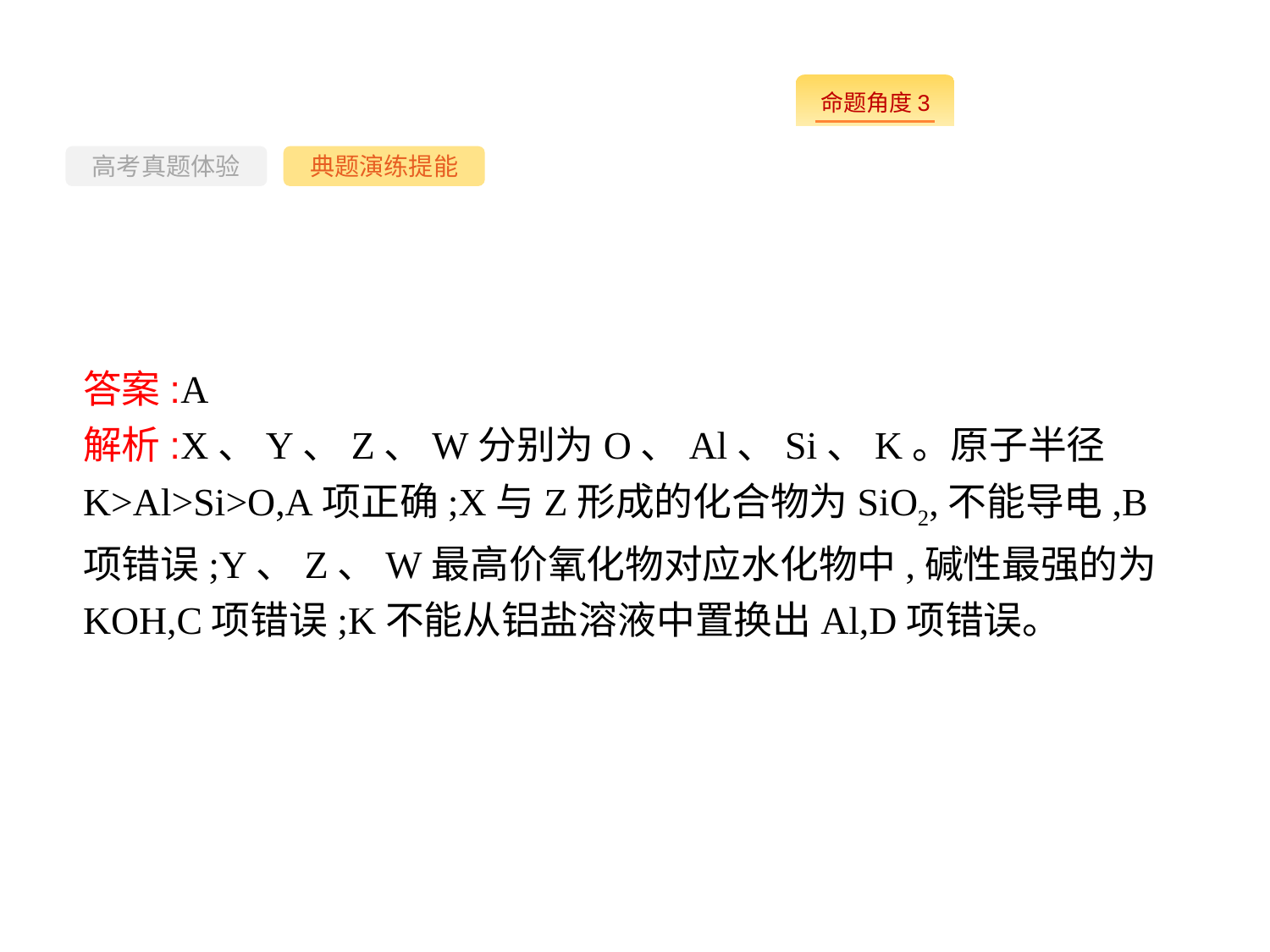

-102-
高考真题体验
典题演练提能
答案:A
解析:X、Y、Z、W分别为O、Al、Si、K。原子半径K>Al>Si>O,A项正确;X与Z形成的化合物为SiO2,不能导电,B项错误;Y、Z、W最高价氧化物对应水化物中,碱性最强的为KOH,C项错误;K不能从铝盐溶液中置换出Al,D项错误。